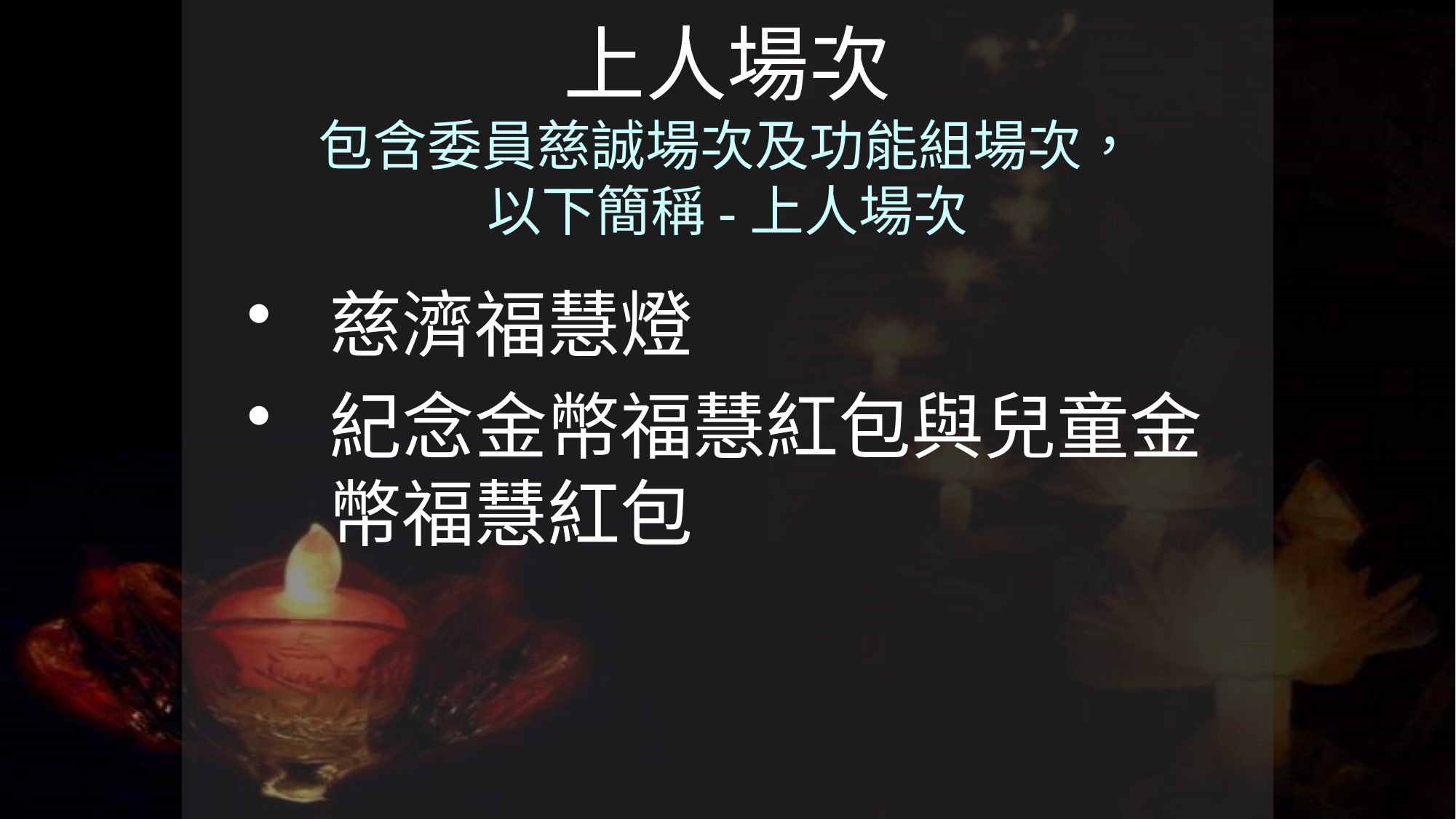

# 上人場次 包含委員慈誠場次及功能組場次， 以下簡稱-上人場次

慈濟福慧燈
紀念金幣福慧紅包與兒童金幣福慧紅包